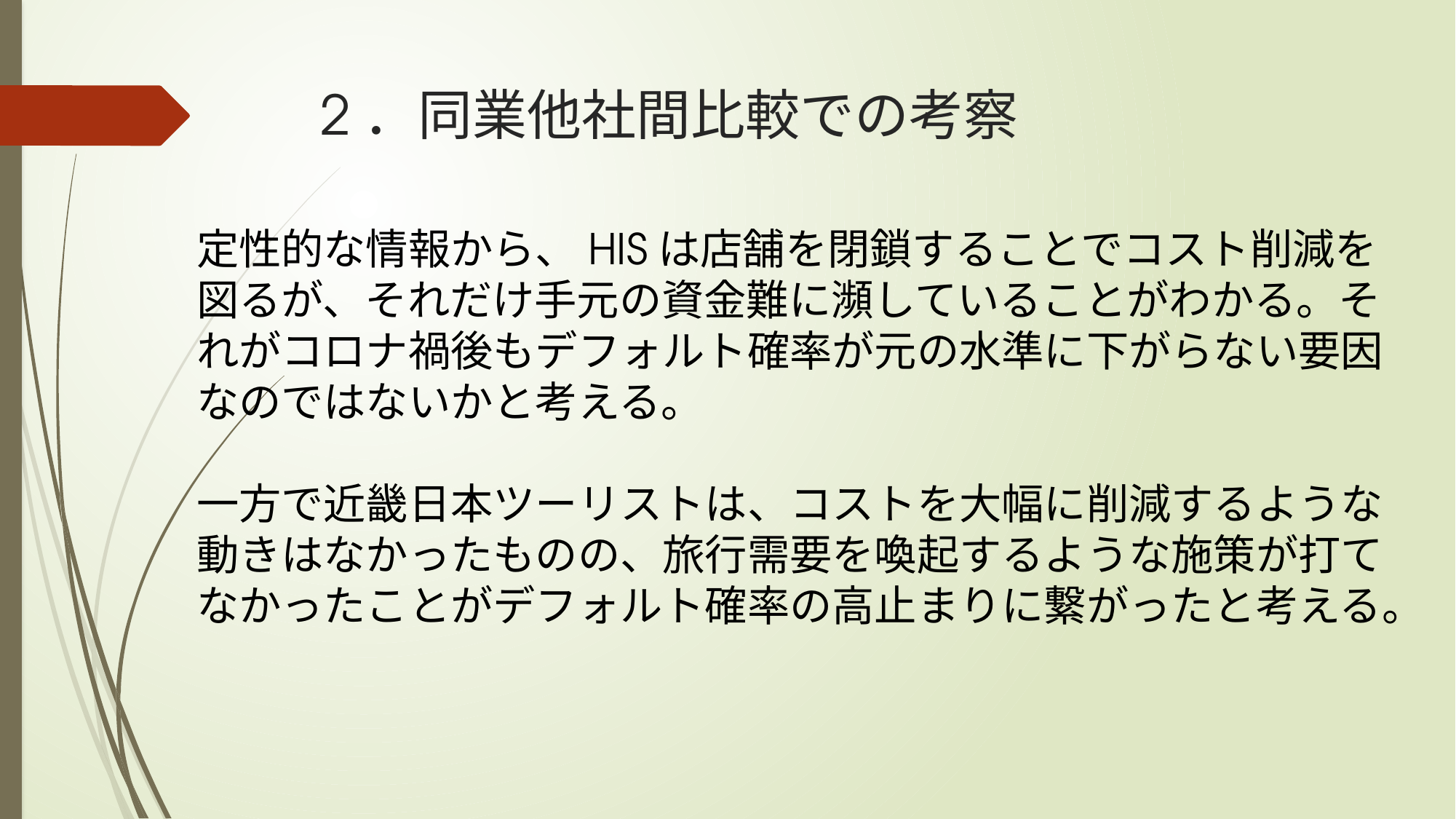

# 2．同業他社間比較での考察
定性的な情報から、HISは店舗を閉鎖することでコスト削減を図るが、それだけ手元の資金難に瀕していることがわかる。それがコロナ禍後もデフォルト確率が元の水準に下がらない要因なのではないかと考える。

一方で近畿日本ツーリストは、コストを大幅に削減するような動きはなかったものの、旅行需要を喚起するような施策が打てなかったことがデフォルト確率の高止まりに繋がったと考える。